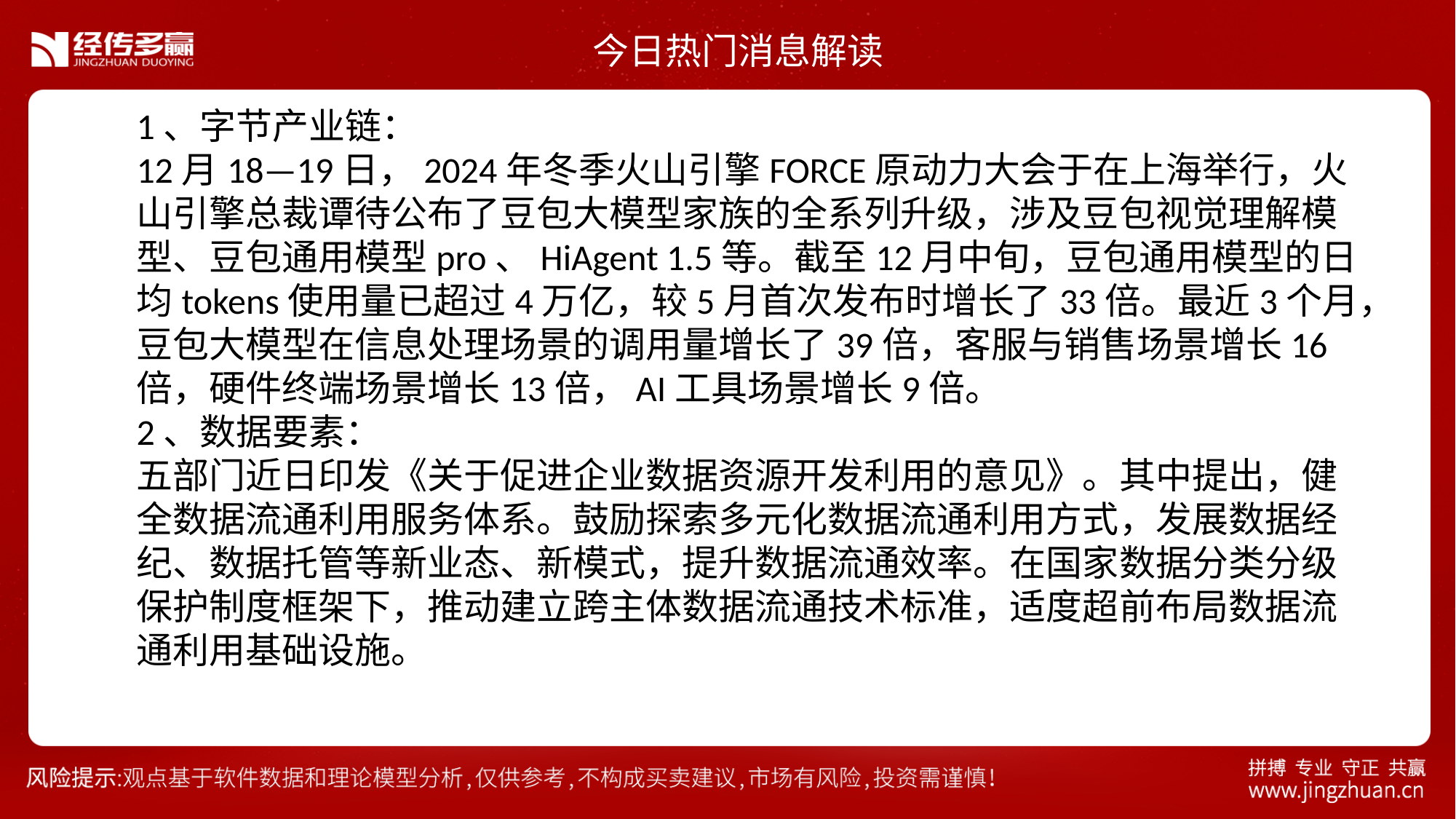

今日热门消息解读
1、字节产业链：
12月18—19日，2024年冬季火山引擎FORCE原动力大会于在上海举行，火山引擎总裁谭待公布了豆包大模型家族的全系列升级，涉及豆包视觉理解模型、豆包通用模型pro、HiAgent 1.5等。截至12月中旬，豆包通用模型的日均tokens使用量已超过4万亿，较5月首次发布时增长了33倍。最近3个月，豆包大模型在信息处理场景的调用量增长了39倍，客服与销售场景增长16倍，硬件终端场景增长13倍，AI工具场景增长9倍。
2、数据要素：
五部门近日印发《关于促进企业数据资源开发利用的意见》。其中提出，健全数据流通利用服务体系。鼓励探索多元化数据流通利用方式，发展数据经纪、数据托管等新业态、新模式，提升数据流通效率。在国家数据分类分级保护制度框架下，推动建立跨主体数据流通技术标准，适度超前布局数据流通利用基础设施。